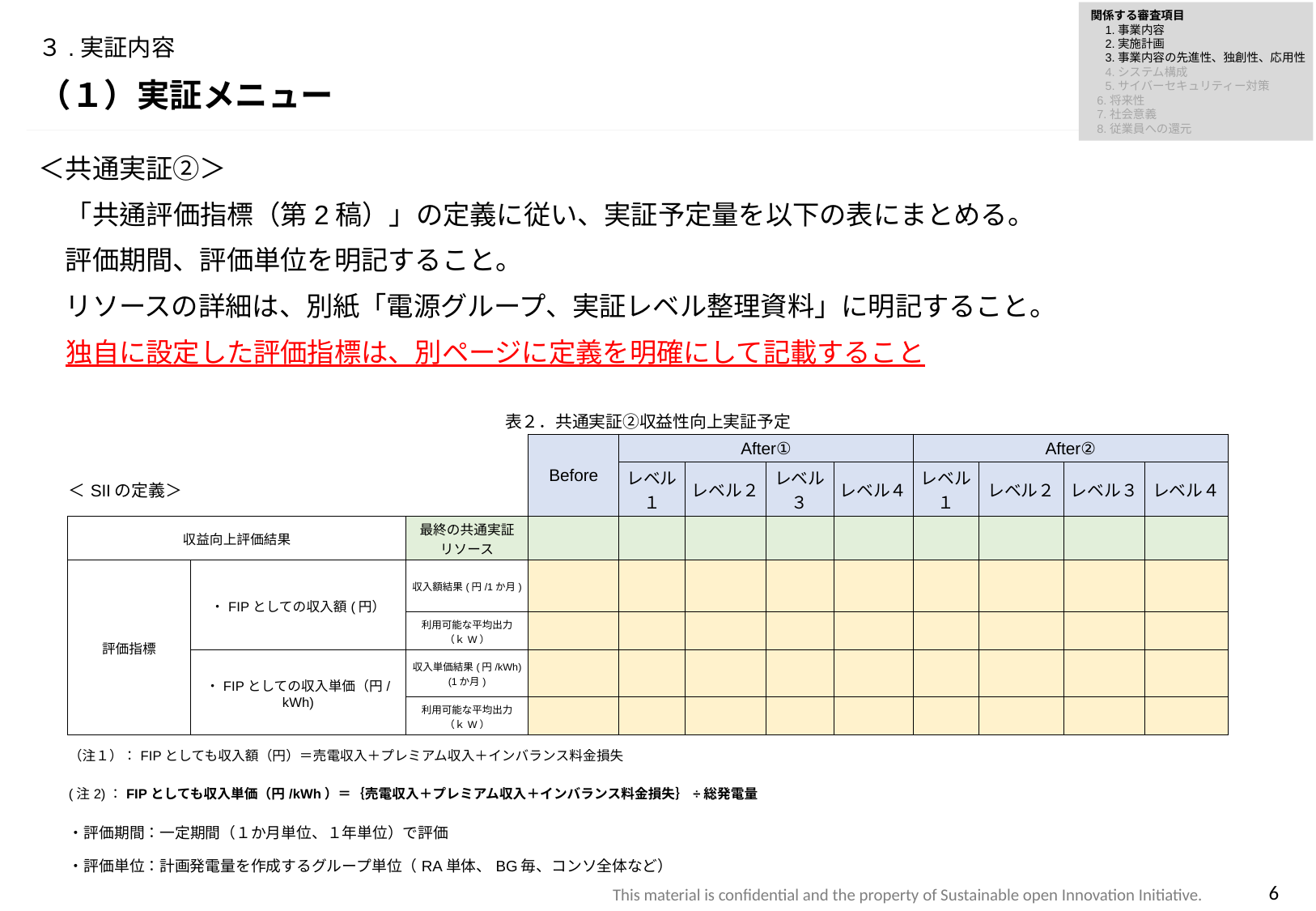

関係する審査項目
　1.事業内容
　2.実施計画
　3.事業内容の先進性、独創性、応用性
　4.システム構成
　5.サイバーセキュリティー対策
  6.将来性
  7.社会意義
  8.従業員への還元
# ３.実証内容
（１）実証メニュー
＜共通実証②＞
　「共通評価指標（第2稿）」の定義に従い、実証予定量を以下の表にまとめる。
　評価期間、評価単位を明記すること。
　リソースの詳細は、別紙「電源グループ、実証レベル整理資料」に明記すること。
　独自に設定した評価指標は、別ページに定義を明確にして記載すること

| 表２．共通実証②収益性向上実証予定 |  |  |  |  | 表２．共通実証②収益性向上実証予定 |  |  |  |  |  |  |  |
| --- | --- | --- | --- | --- | --- | --- | --- | --- | --- | --- | --- | --- |
|  |  |  |  | Before | After① |  |  |  | After② |  |  |  |
| ＜SIIの定義＞ |  |  |  |  | レベル１ | レベル２ | レベル３ | レベル４ | レベル１ | レベル２ | レベル３ | レベル４ |
| 収益向上評価結果 |  |  | 最終の共通実証 リソース |  |  |  |  |  |  |  |  |  |
| 評価指標 | ・FIPとしての収入額(円） |  | 収入額結果(円/1か月) | - |  |  |  |  | - |  | - |  |
|  |  |  | 利用可能な平均出力 （ｋW） |  |  |  |  |  |  |  |  |  |
|  | ・FIPとしての収入単価（円/kWh) |  | 収入単価結果(円/kWh) (1か月) |  |  |  |  |  |  |  |  |  |
|  |  |  | 利用可能な平均出力 （ｋW） | - |  |  |  |  |  | - |  | - |
| （注１）：FIPとしても収入額（円）＝売電収入＋プレミアム収入＋インバランス料金損失 |  |  |  |  |  |  |  |  |  |  |  |  |
| (注2)：FIPとしても収入単価（円/kWh）＝｛売電収入＋プレミアム収入＋インバランス料金損失｝÷総発電量 |  |  |  |  |  |  |  |  |  |  |  |  |
| ・評価期間：一定期間（１か月単位、１年単位）で評価 |  |  |  |  |  |  |  |  |  |  |  |  |
| ・評価単位：計画発電量を作成するグループ単位（RA単体、BG毎、コンソ全体など） |  |  |  |  |  |  |  |  |  |  |  |  |